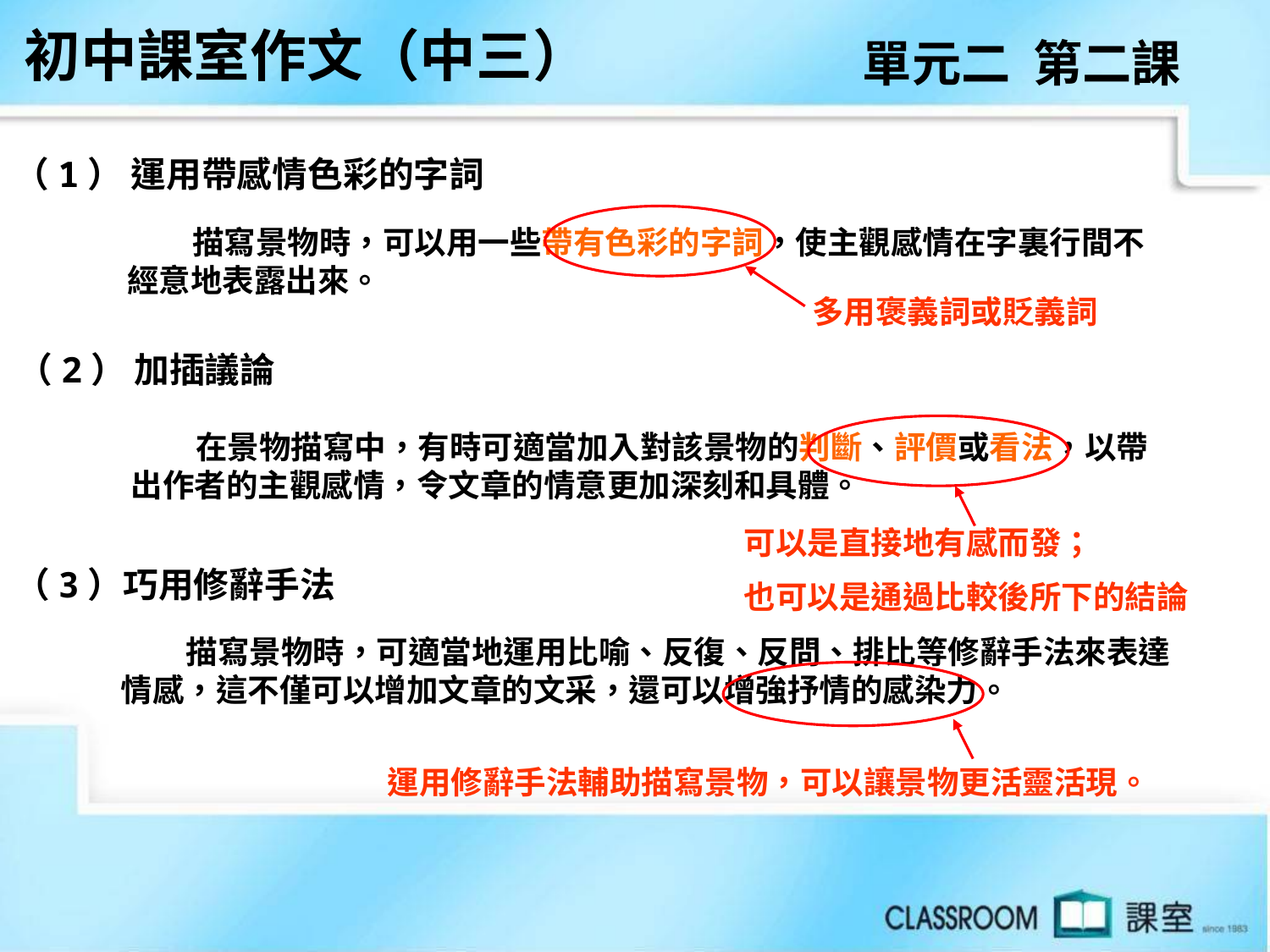

初中課室作文（中三）
單元二  第二課
（1） 運用帶感情色彩的字詞

        描寫景物時，可以用一些帶有色彩的字詞，使主觀感情在字裏行間不經意地表露出來。
多用褒義詞或貶義詞
（2） 加插議論

        在景物描寫中，有時可適當加入對該景物的判斷、評價或看法，以帶出作者的主觀感情，令文章的情意更加深刻和具體。
可以是直接地有感而發；
也可以是通過比較後所下的結論
（3）巧用修辭手法
        描寫景物時，可適當地運用比喻、反復、反問、排比等修辭手法來表達情感，這不僅可以增加文章的文采，還可以增強抒情的感染力。

運用修辭手法輔助描寫景物，可以讓景物更活靈活現。